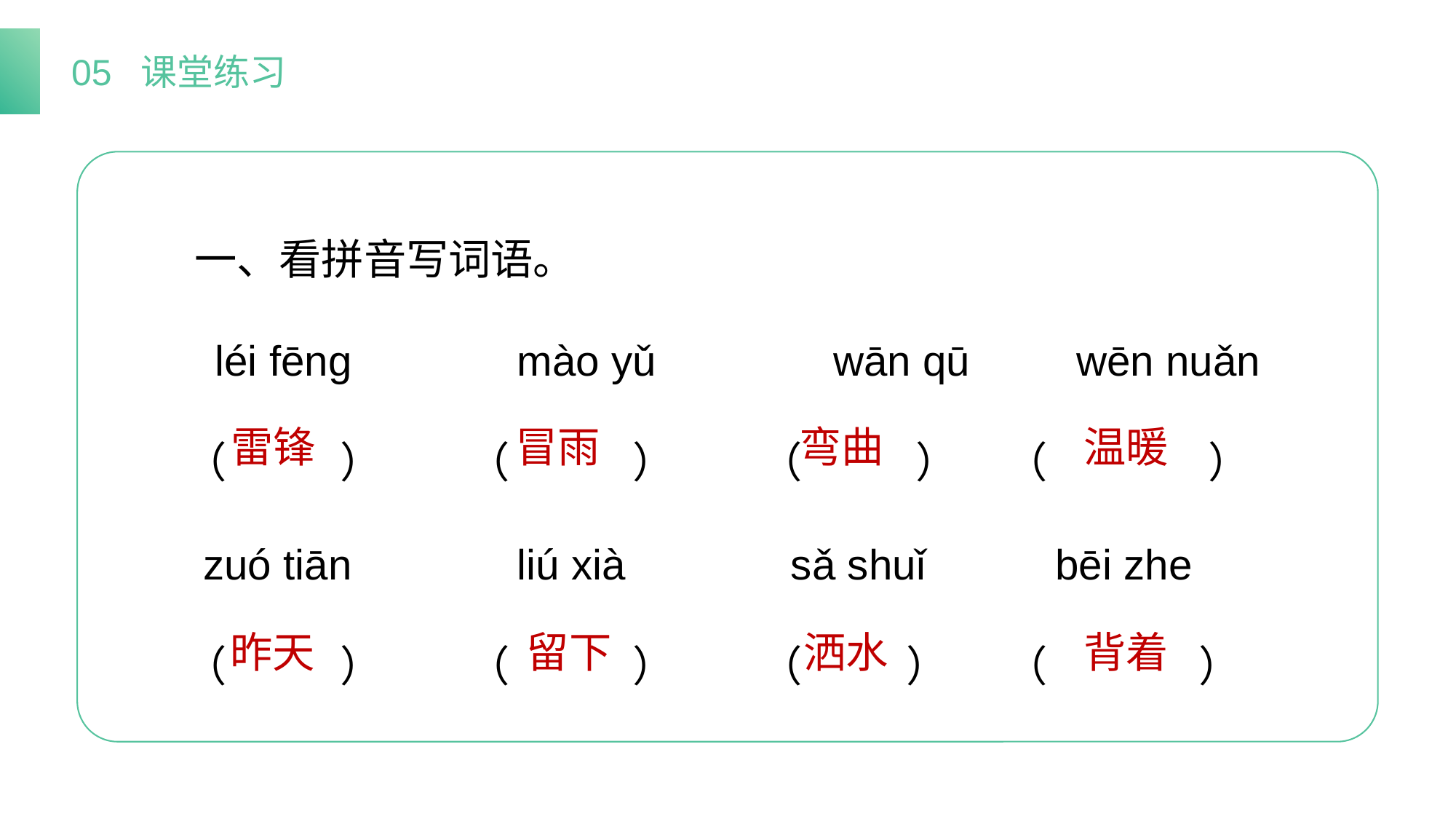

05  课堂练习
   一、看拼音写词语。
     léi fēnɡ              mào yǔ               wān qū         wēn nuǎn
  （            ）         （             ）         （            ）     （                 ）
    zuó tiān              liú xià              sǎ shuǐ           bēi zhe
  （            ）         （             ）         （           ）      （                ）
雷锋
冒雨
弯曲
温暖
昨天
 留下
洒水
背着